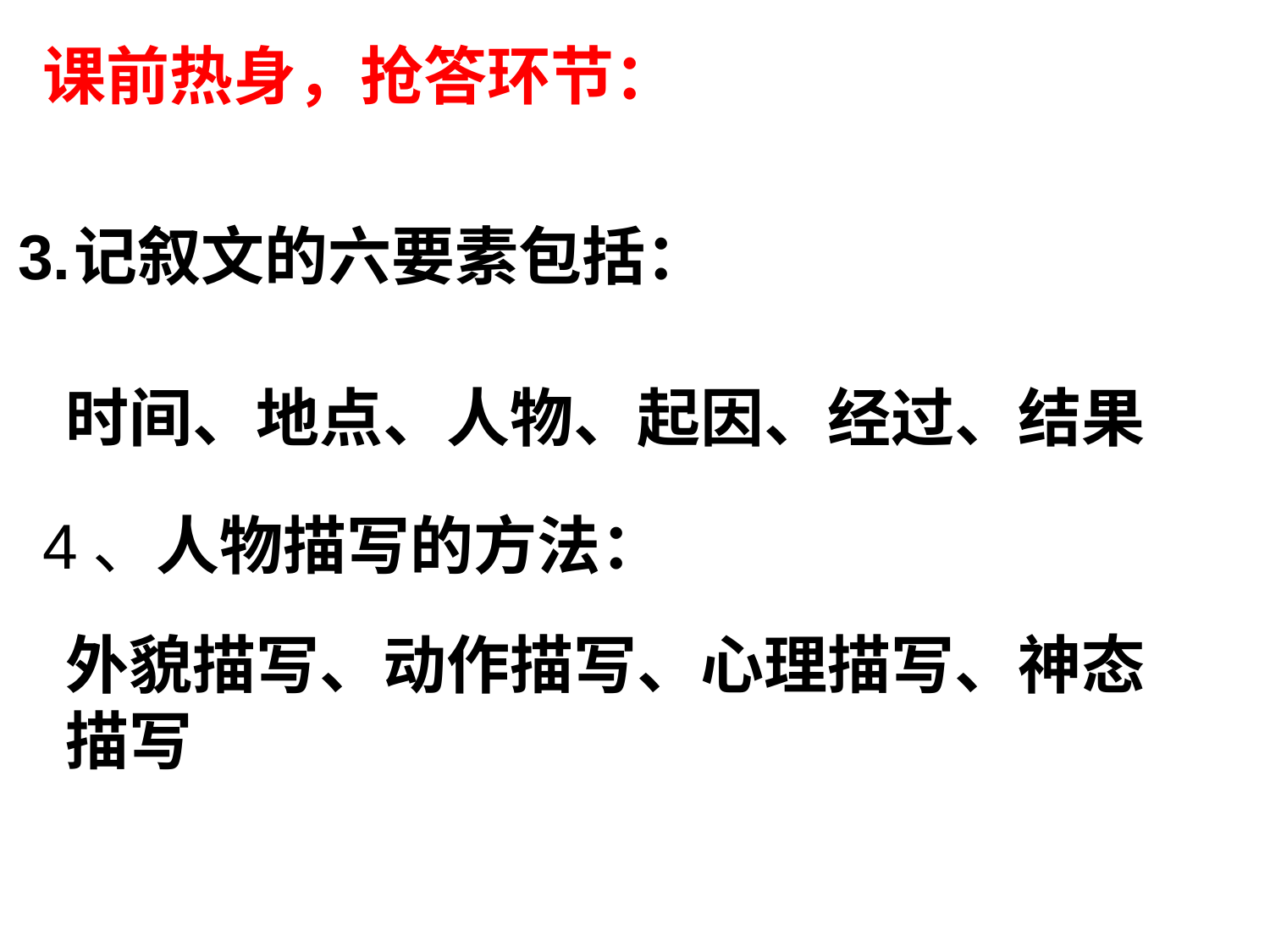

课前热身，抢答环节：

3.
记叙文的六要素包括：

时间、地点、人物、起因、经过、结果
4、人物描写的方法：
外貌描写、动作描写、心理描写、神态描写